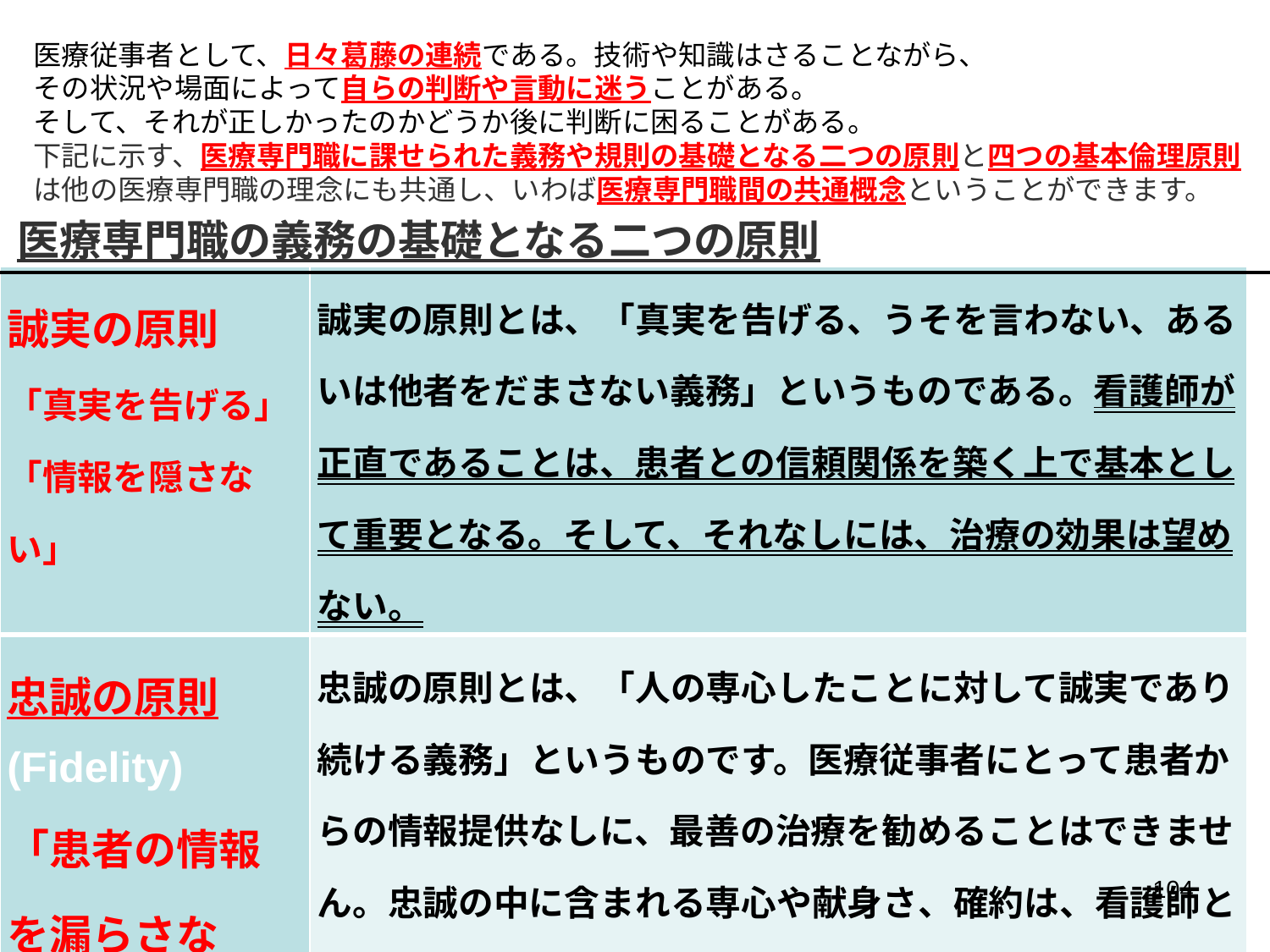

医療従事者として、日々葛藤の連続である。技術や知識はさることながら、
その状況や場面によって自らの判断や言動に迷うことがある。
そして、それが正しかったのかどうか後に判断に困ることがある。
下記に示す、医療専門職に課せられた義務や規則の基礎となる二つの原則と四つの基本倫理原則
は他の医療専門職の理念にも共通し、いわば医療専門職間の共通概念ということができます。
医療専門職の義務の基礎となる二つの原則
| 誠実の原則 「真実を告げる」 「情報を隠さない」 | 誠実の原則とは、「真実を告げる、うそを言わない、あるいは他者をだまさない義務」というものである。看護師が正直であることは、患者との信頼関係を築く上で基本として重要となる。そして、それなしには、治療の効果は望めない。 |
| --- | --- |
| 忠誠の原則(Fidelity) 「患者の情報を漏らさない」 感染症の発生について？ | 忠誠の原則とは、「人の専心したことに対して誠実であり続ける義務」というものです。医療従事者にとって患者からの情報提供なしに、最善の治療を勧めることはできません。忠誠の中に含まれる専心や献身さ、確約は、看護師と患者間の信頼関係に潜在しており、医療専門職の義務である守秘義務や約束を守るという規則の基礎となるものなのです。 |

104